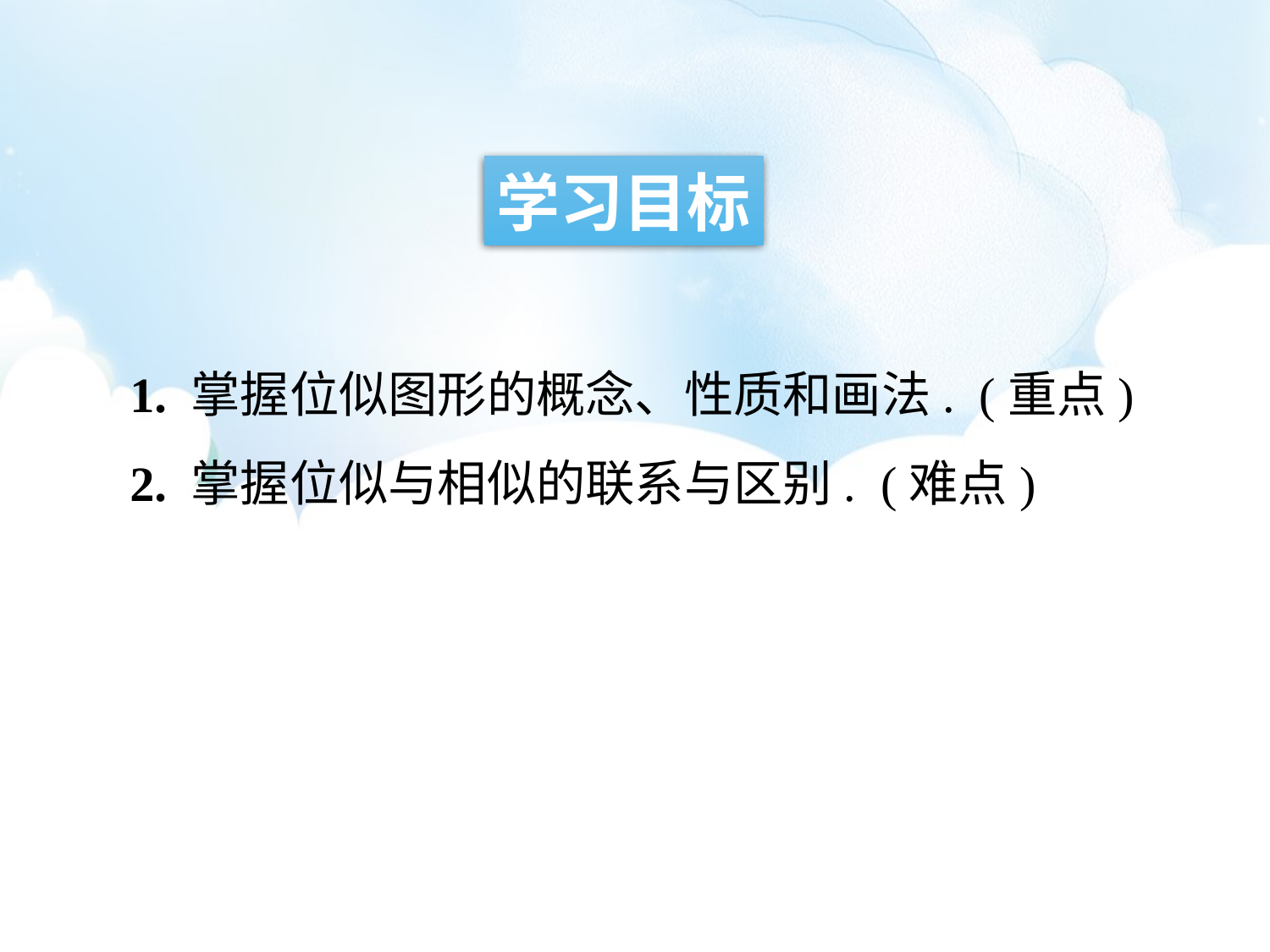

学习目标
1. 掌握位似图形的概念、性质和画法.  (重点)
2. 掌握位似与相似的联系与区别.  (难点)